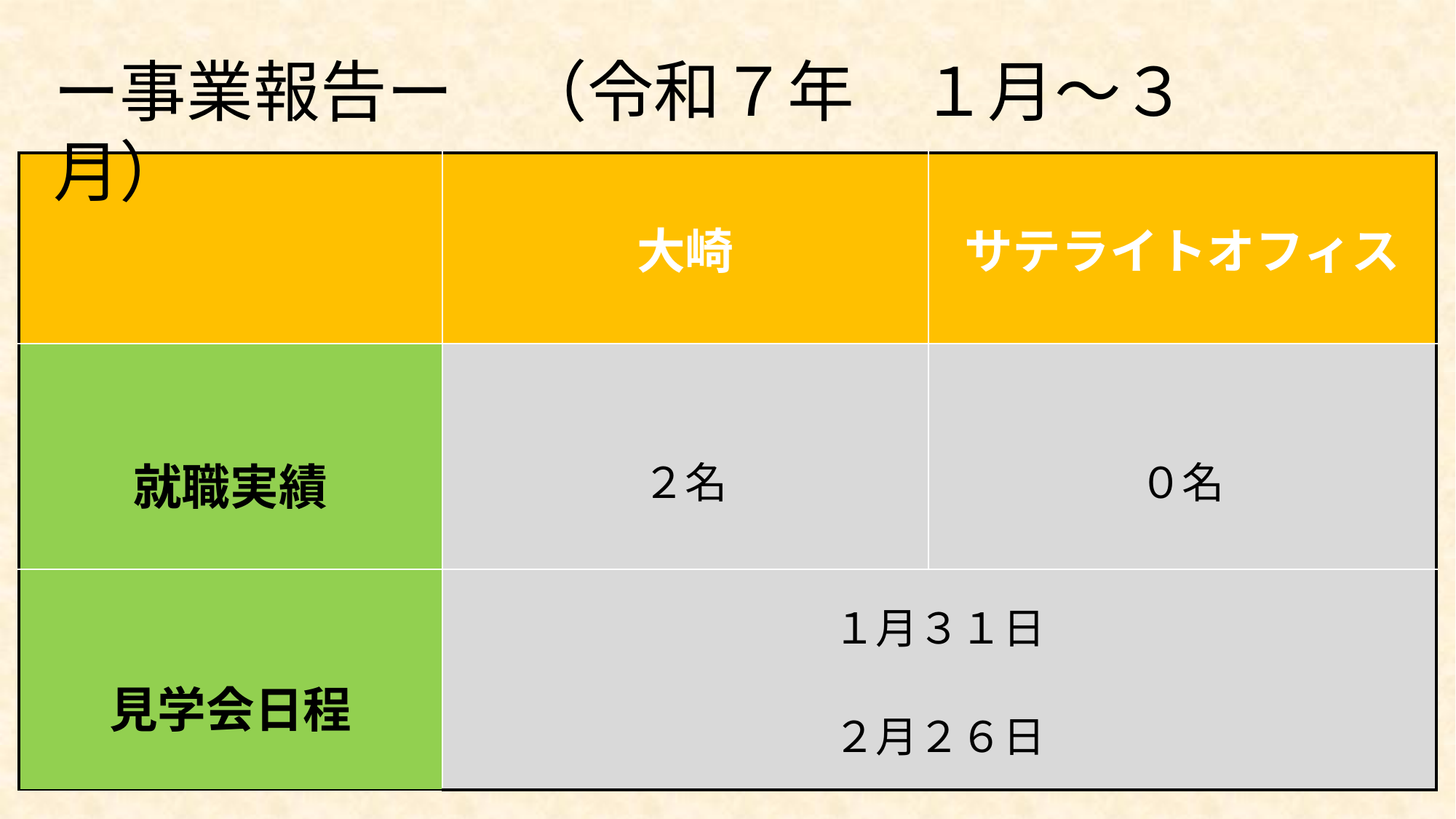

ー事業報告ー　（令和７年　１月～３月）
|  | 大崎 | サテライトオフィス |
| --- | --- | --- |
| 就職実績 | ２名 | ０名 |
| 見学会日程 | １月３１日 ２月２６日 |  |